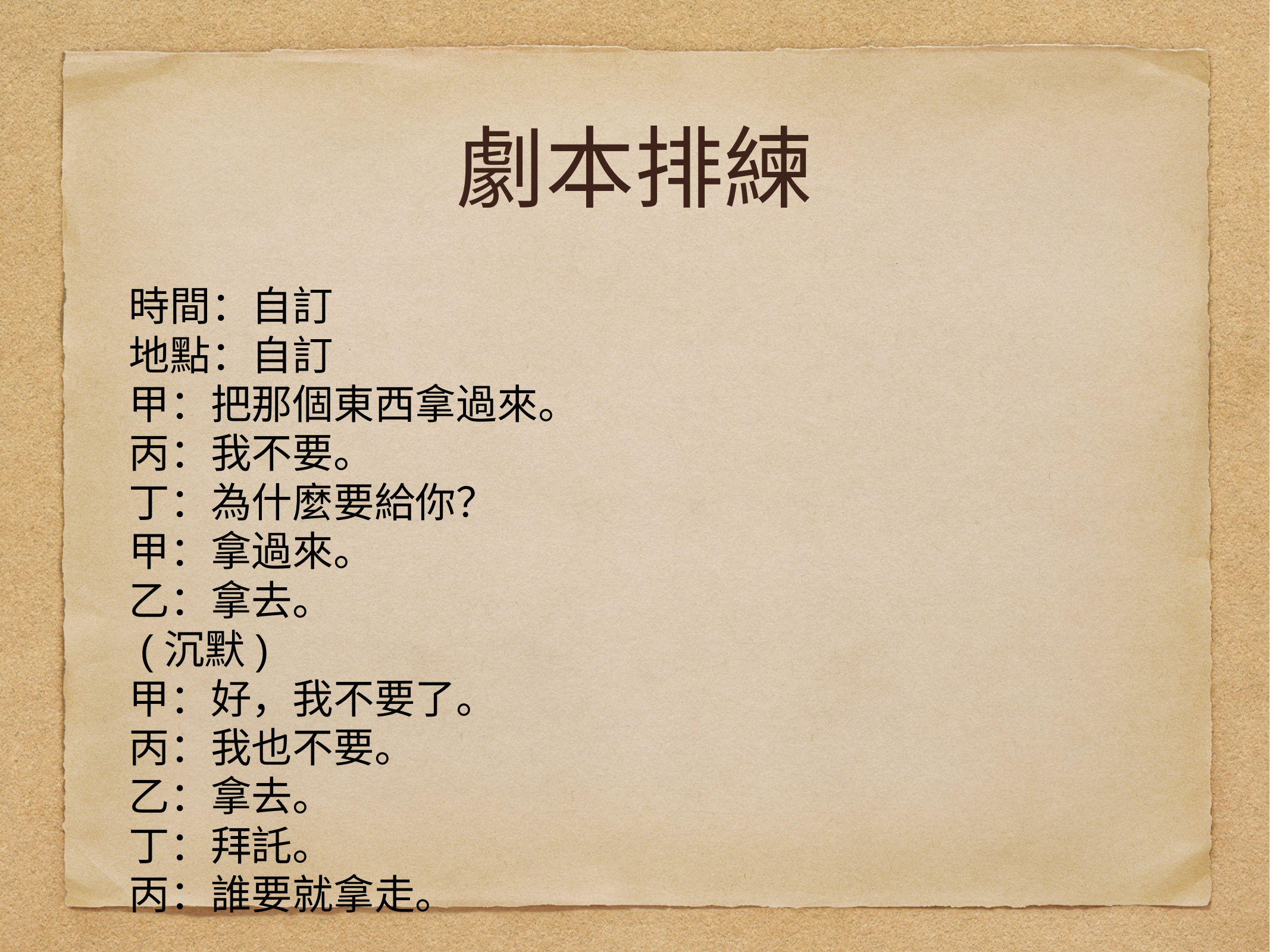

# 劇本排練
時間：自訂
地點：自訂
甲：把那個東西拿過來。
丙：我不要。
丁：為什麼要給你？
甲：拿過來。
乙：拿去。
 (沉默)
甲：好，我不要了。
丙：我也不要。
乙：拿去。
丁：拜託。
丙：誰要就拿走。